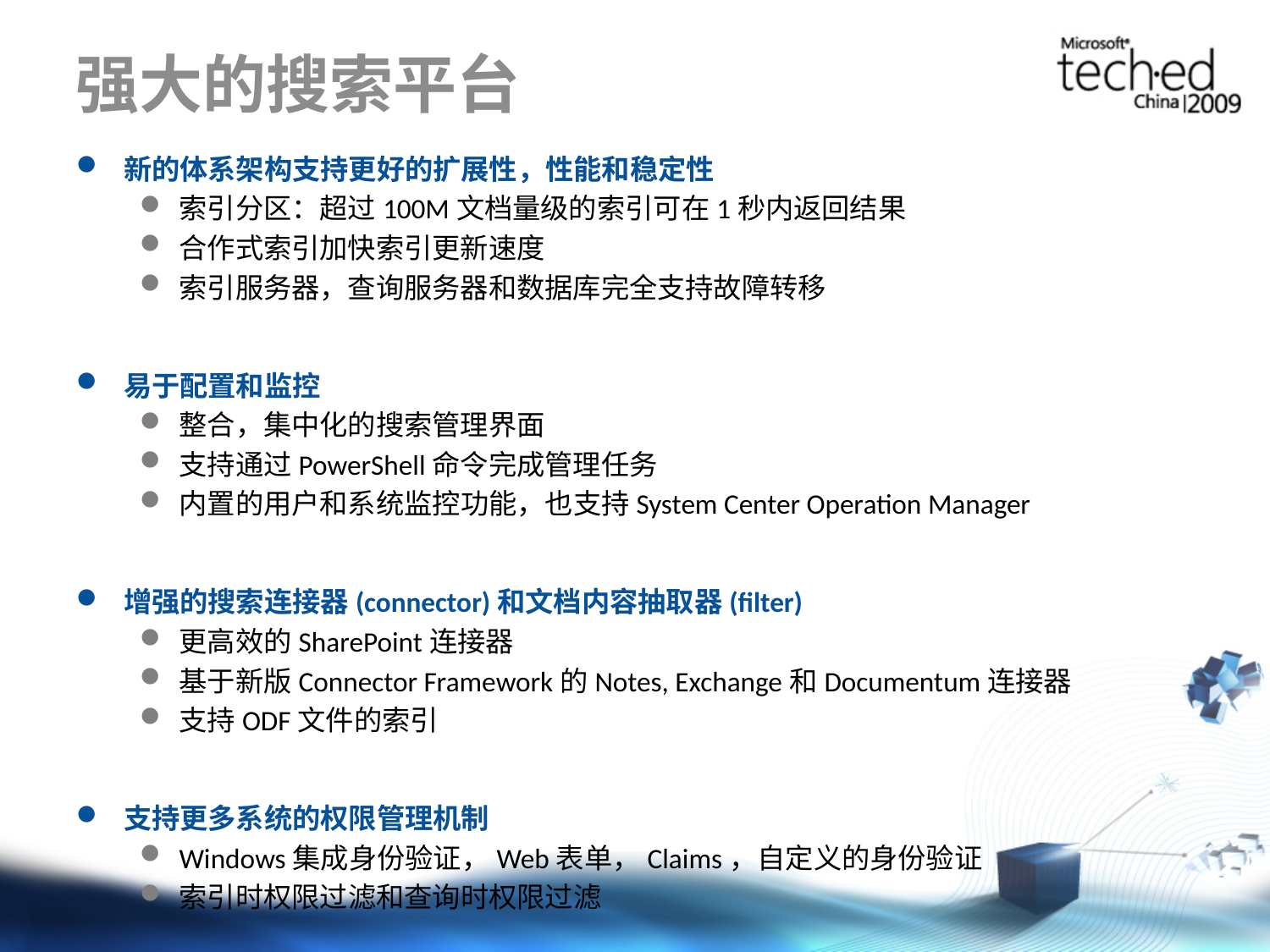

# 强大的搜索平台
新的体系架构支持更好的扩展性，性能和稳定性
索引分区：超过100M文档量级的索引可在1秒内返回结果
合作式索引加快索引更新速度
索引服务器，查询服务器和数据库完全支持故障转移

易于配置和监控
整合，集中化的搜索管理界面
支持通过PowerShell命令完成管理任务
内置的用户和系统监控功能，也支持System Center Operation Manager

增强的搜索连接器(connector)和文档内容抽取器(filter)
更高效的SharePoint连接器
基于新版Connector Framework的Notes, Exchange和Documentum连接器
支持ODF文件的索引

支持更多系统的权限管理机制
Windows集成身份验证，Web表单，Claims，自定义的身份验证
索引时权限过滤和查询时权限过滤